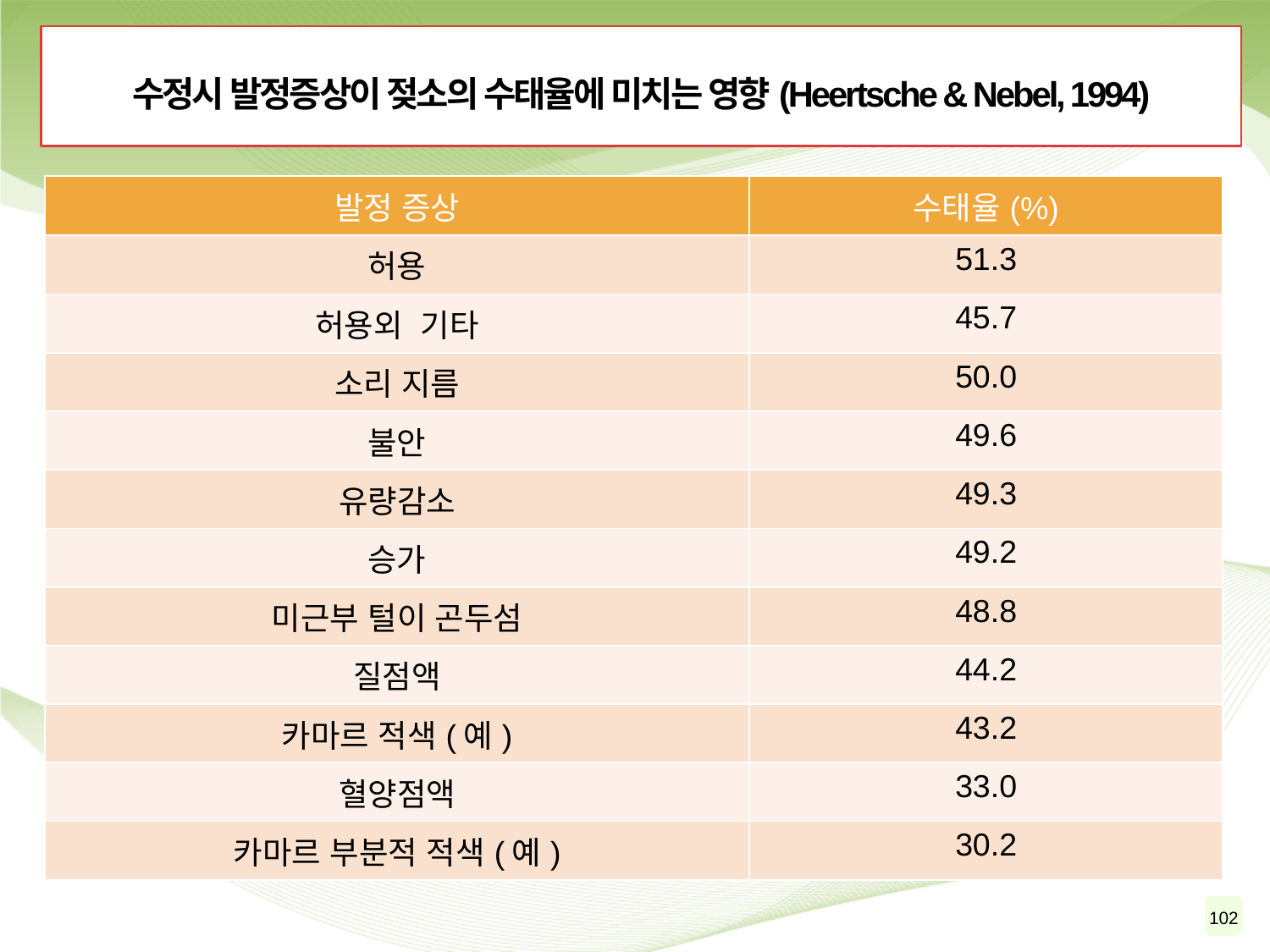

수정시 발정증상이 젖소의 수태율에 미치는 영향(Heertsche & Nebel, 1994)
| 발정 증상 | 수태율(%) |
| --- | --- |
| 허용 | 51.3 |
| 허용외 기타 | 45.7 |
| 소리 지름 | 50.0 |
| 불안 | 49.6 |
| 유량감소 | 49.3 |
| 승가 | 49.2 |
| 미근부 털이 곤두섬 | 48.8 |
| 질점액 | 44.2 |
| 카마르 적색(예) | 43.2 |
| 혈양점액 | 33.0 |
| 카마르 부분적 적색(예) | 30.2 |
102